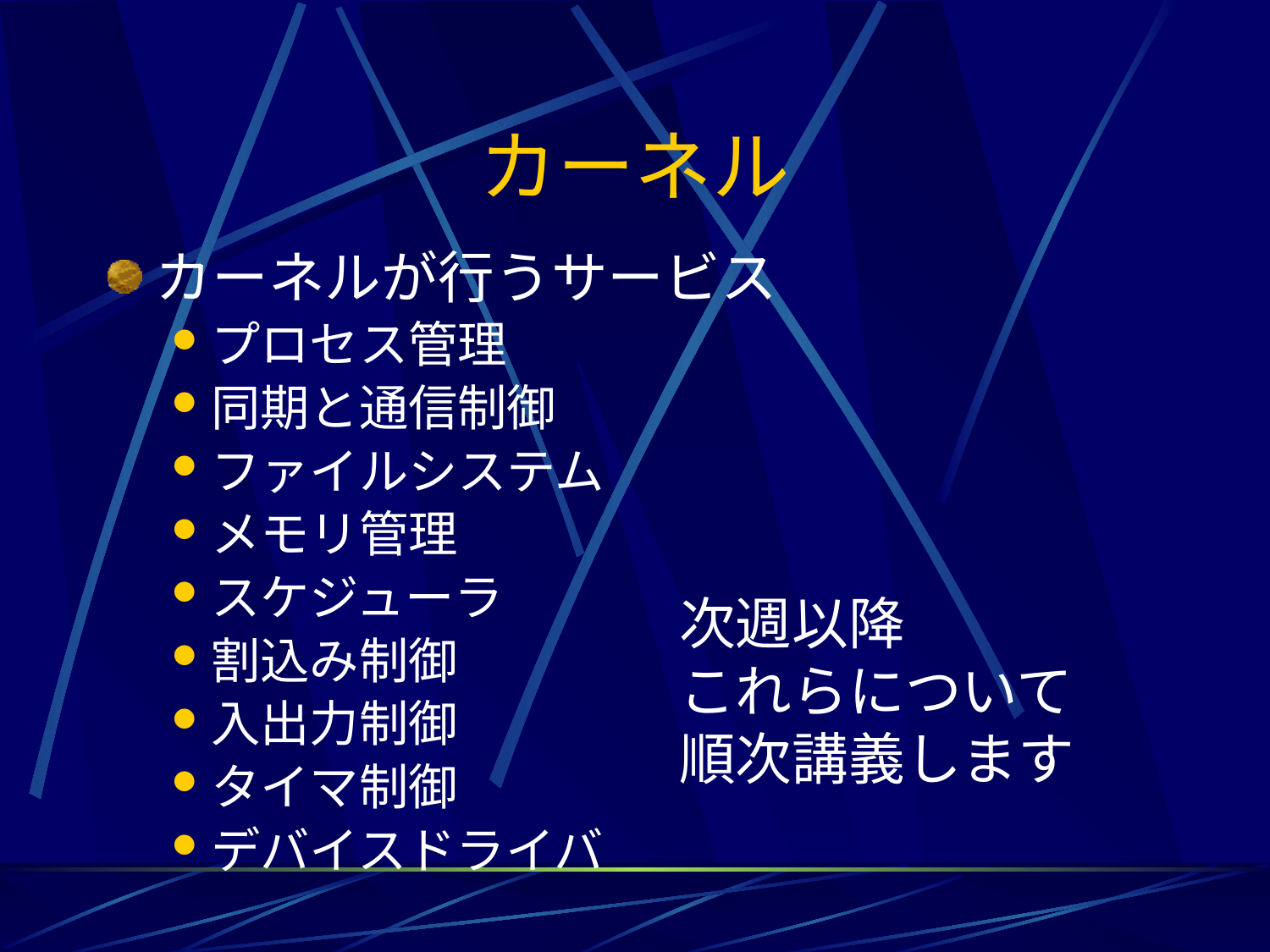

# カーネル
カーネルが行うサービス
プロセス管理
同期と通信制御
ファイルシステム
メモリ管理
スケジューラ
割込み制御
入出力制御
タイマ制御
デバイスドライバ
次週以降
これらについて
順次講義します